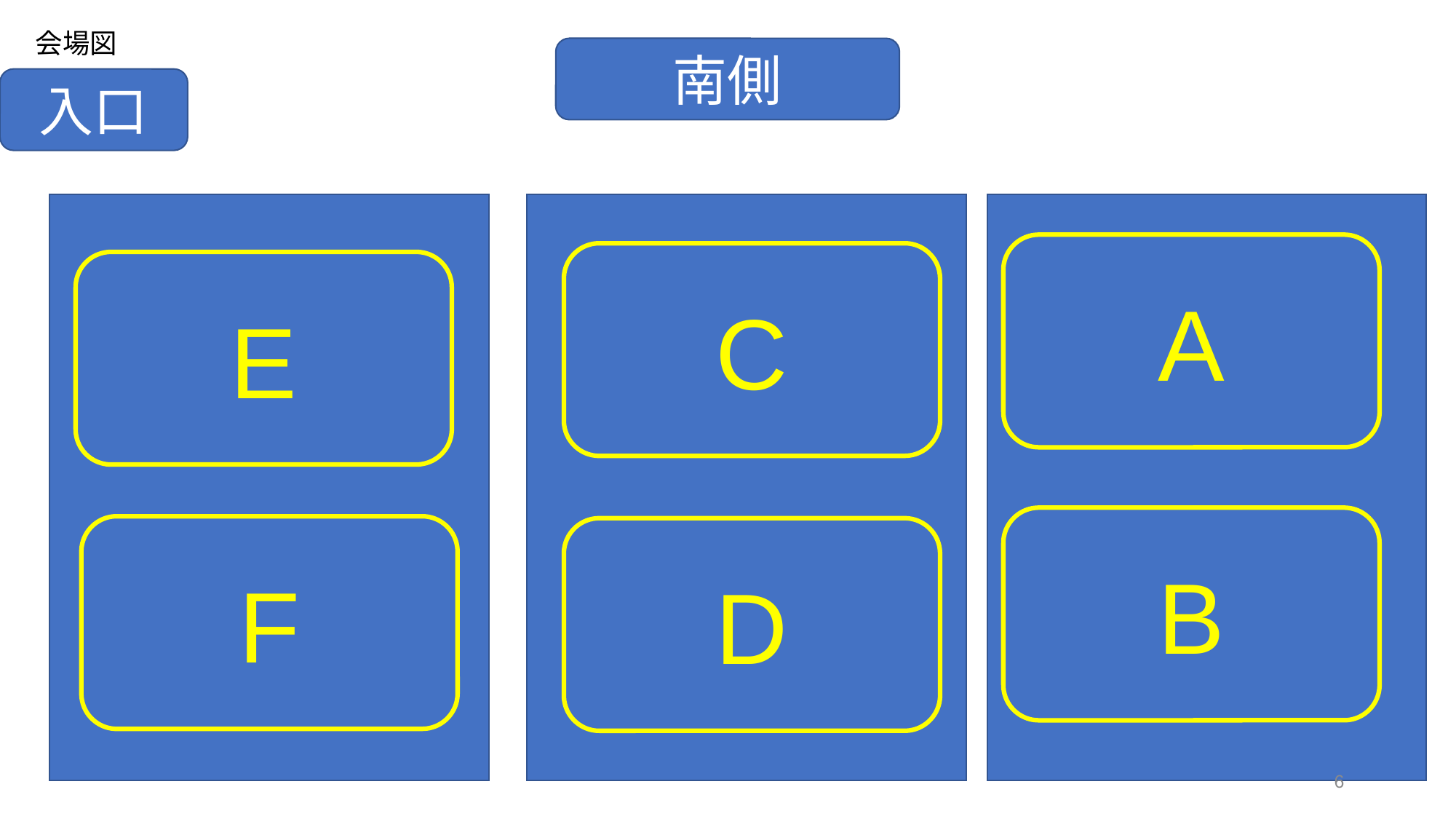

会場図
南側
入口

A
C
E
B
F
D
6